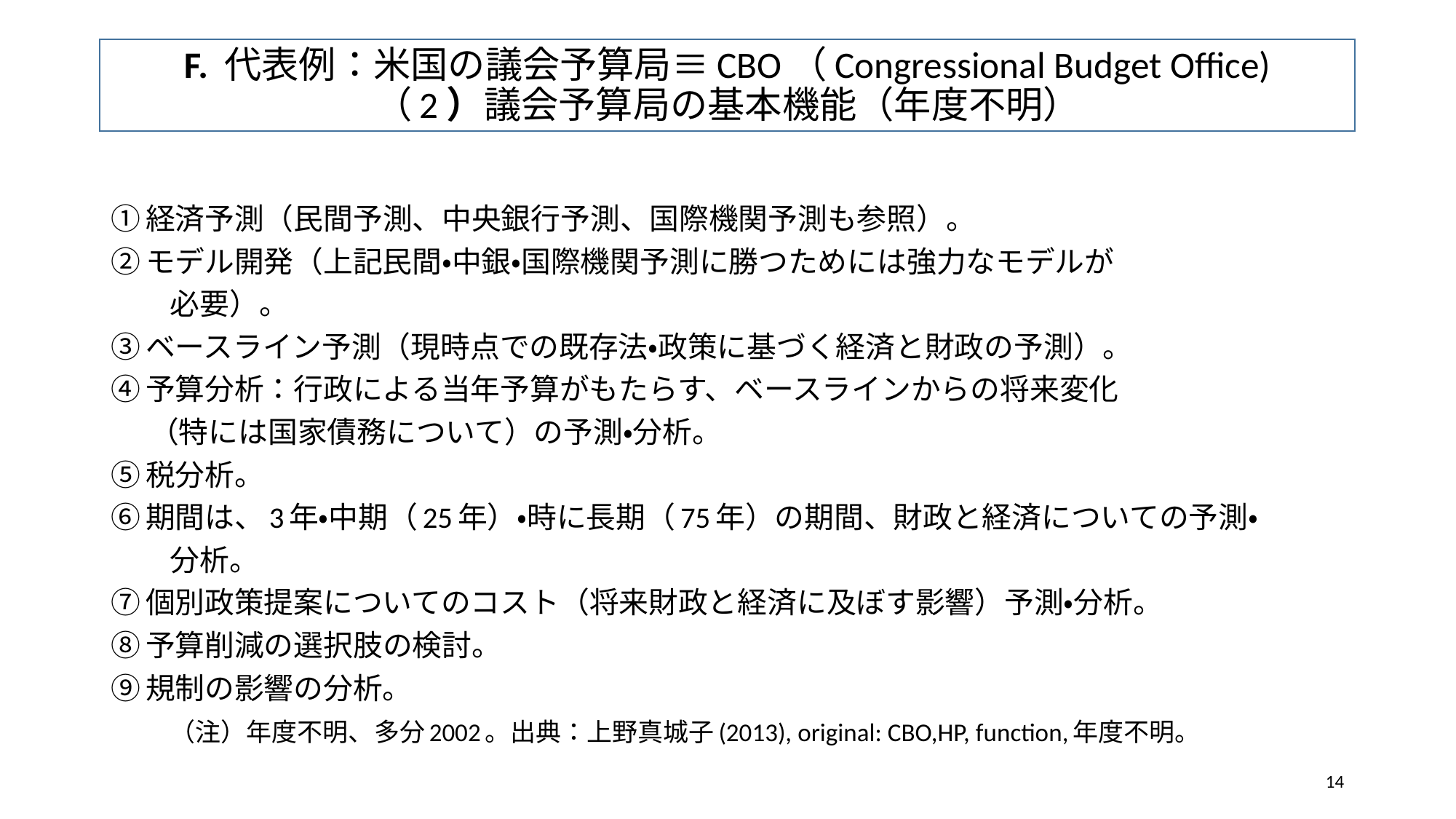

# F. 代表例：米国の議会予算局≡CBO（Congressional Budget Office) （2）議会予算局の基本機能（年度不明）
①経済予測（民間予測、中央銀行予測、国際機関予測も参照）。
②モデル開発（上記民間・中銀・国際機関予測に勝つためには強力なモデルが
　　必要）。
③ベースライン予測（現時点での既存法・政策に基づく経済と財政の予測）。
④予算分析：行政による当年予算がもたらす、ベースラインからの将来変化
     （特には国家債務について）の予測・分析。
⑤税分析。
⑥期間は、3年・中期（25年）・時に長期（75年）の期間、財政と経済についての予測・
　　分析。
⑦個別政策提案についてのコスト（将来財政と経済に及ぼす影響）予測・分析。
⑧予算削減の選択肢の検討。
⑨規制の影響の分析。
　　（注）年度不明、多分2002。出典：上野真城子(2013), original: CBO,HP, function,年度不明。

14